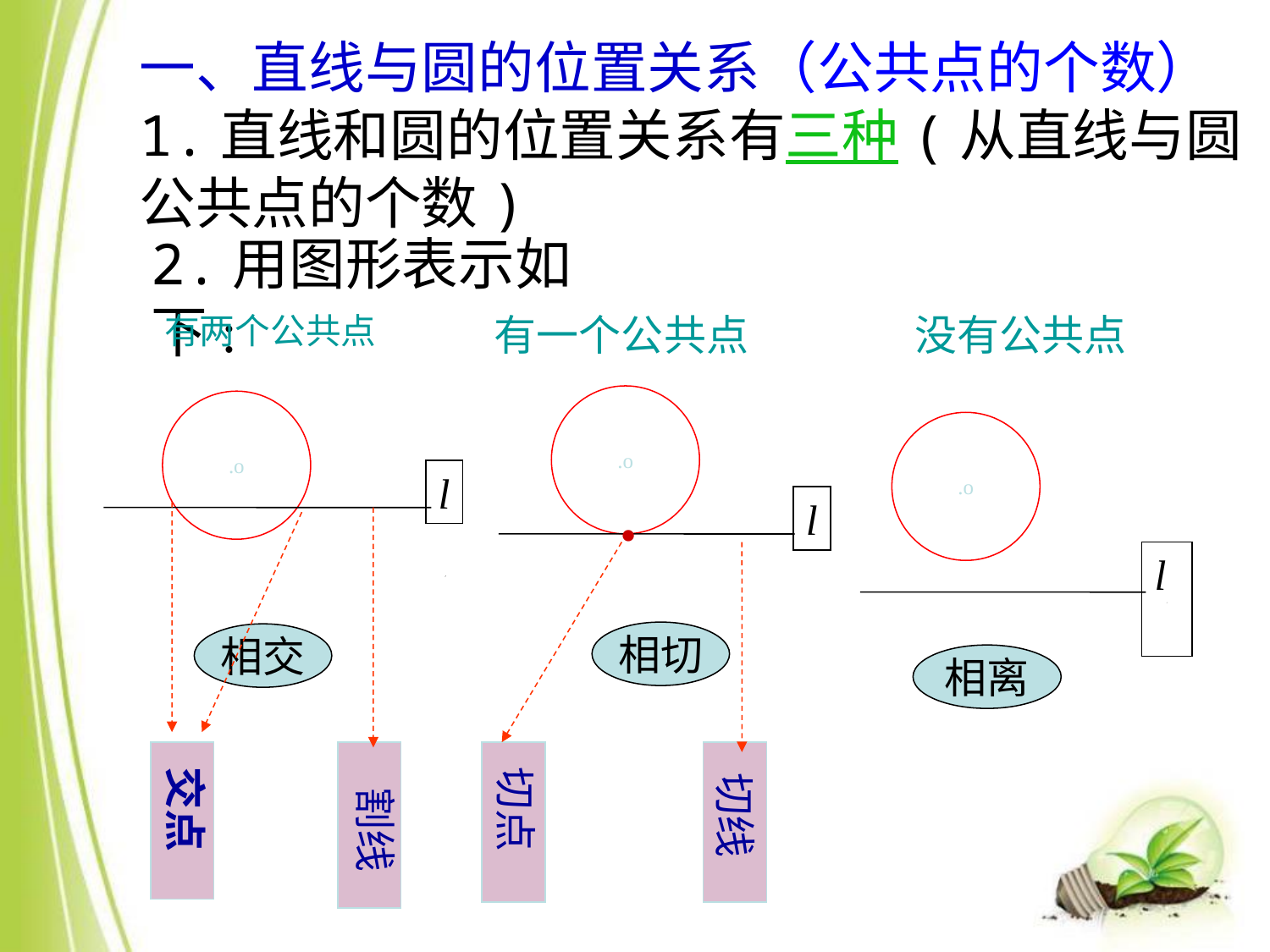

一、直线与圆的位置关系（公共点的个数）
1.直线和圆的位置关系有三种(从直线与圆
公共点的个数)
2.用图形表示如下:
有两个公共点
有一个公共点
没有公共点
.o
.o
.o
.
l

l

l

相切
相交
相离

交点

割线

切点

切线